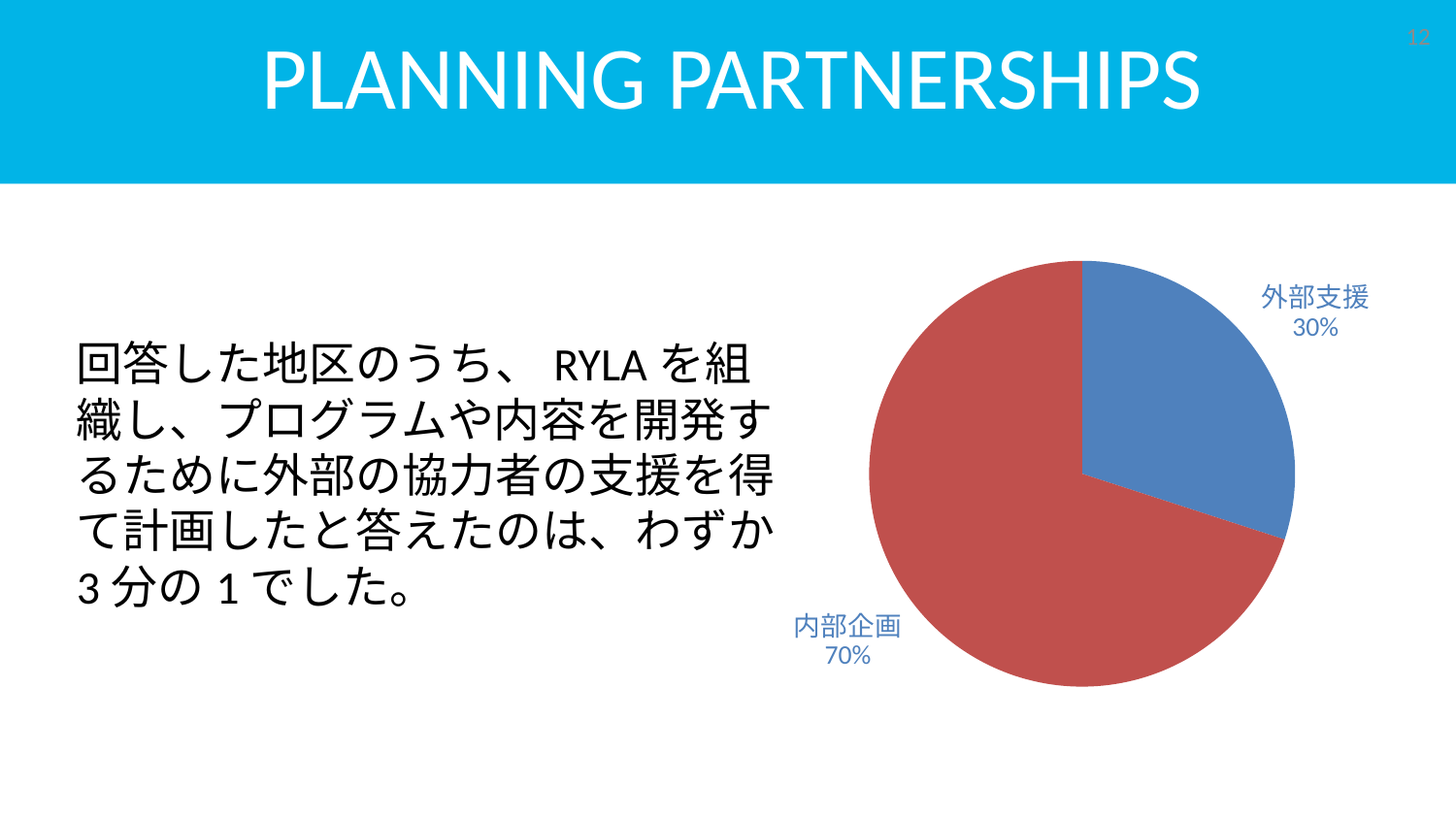

# Planning Partnerships
12

### Chart

| Category | Column1 |
|---|---|
| Plan RYLA with outside partner | 30.0 |
| Do not plan RYLA with outside partner | 70.0 |
回答した地区のうち、RYLAを組織し、プログラムや内容を開発するために外部の協力者の支援を得て計画したと答えたのは、わずか3分の1でした。